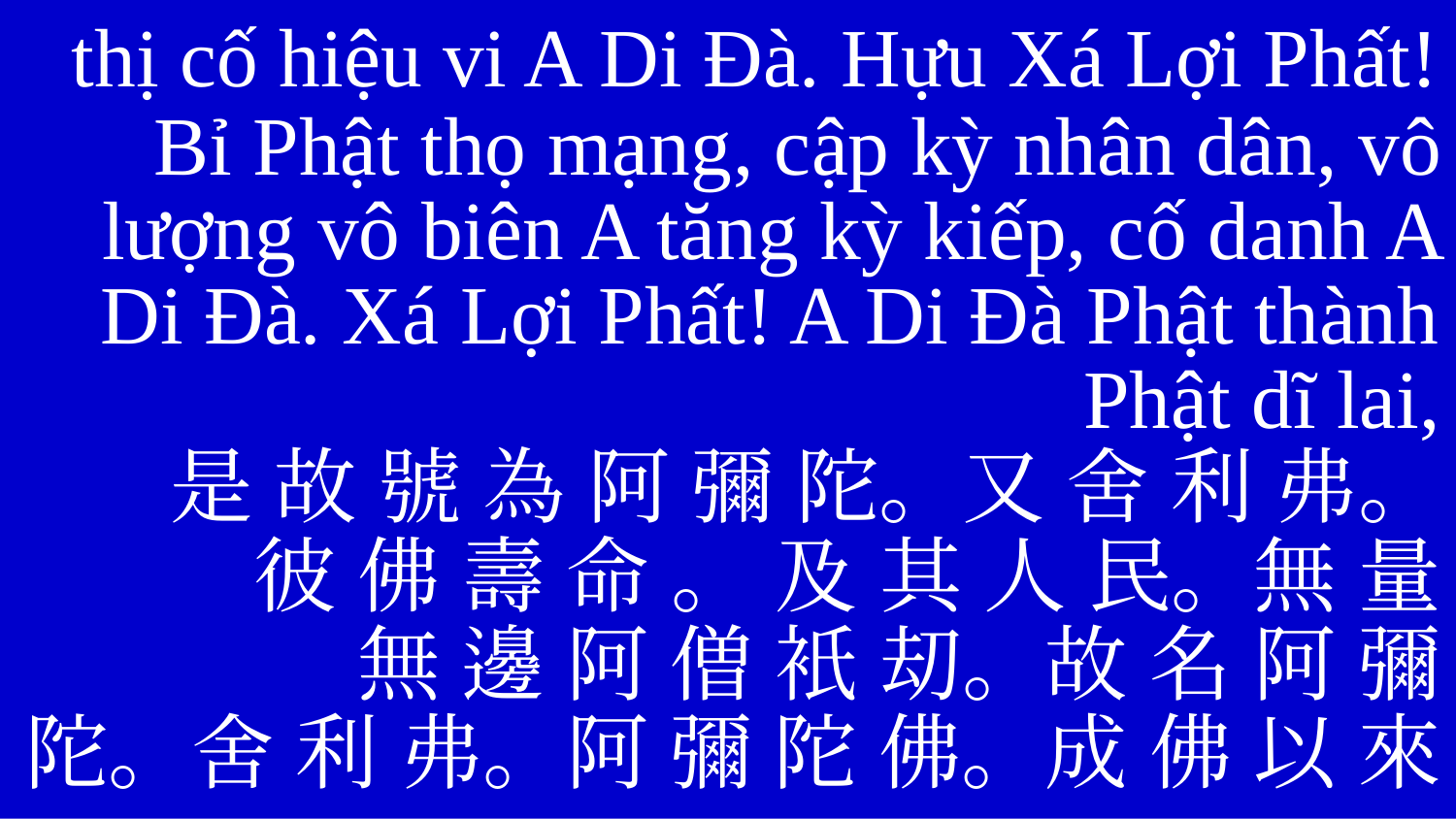

thị cố hiệu vi A Di Đà. Hựu Xá Lợi Phất!
Bỉ Phật thọ mạng, cập kỳ nhân dân, vô lượng vô biên A tăng kỳ kiếp, cố danh A Di Đà. Xá Lợi Phất! A Di Đà Phật thành Phật dĩ lai,
是 故 號 為 阿 彌 陀。又 舍 利 弗。
彼 佛 壽 命 。 及 其 人 民。無 量
無 邊 阿 僧 衹 刧。故 名 阿 彌
陀。舍 利 弗。阿 彌 陀 佛。成 佛 以 來